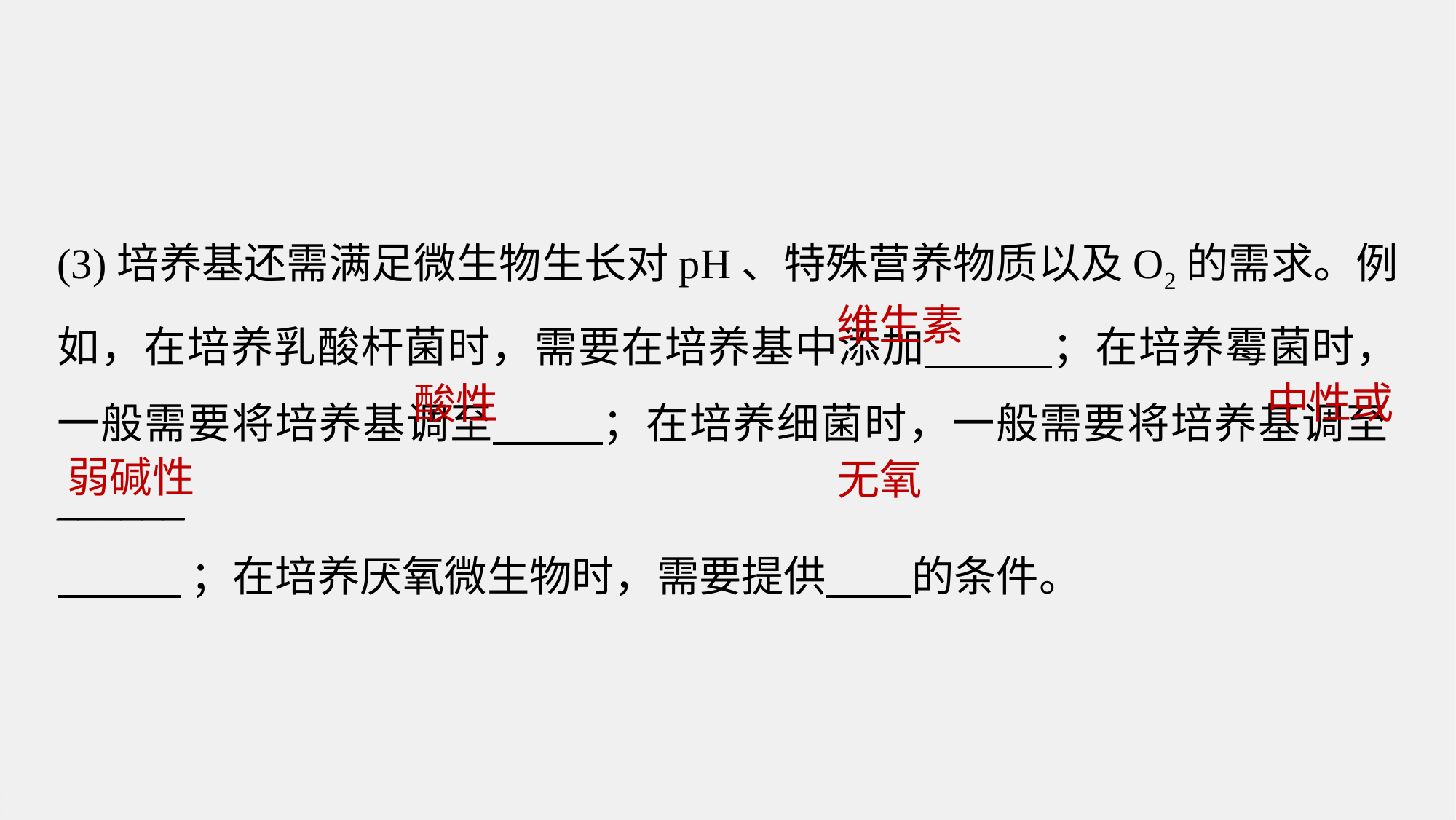

(3)培养基还需满足微生物生长对pH、特殊营养物质以及O2的需求。例如，在培养乳酸杆菌时，需要在培养基中添加            ；在培养霉菌时，一般需要将培养基调至          ；在培养细菌时，一般需要将培养基调至______
             ；在培养厌氧微生物时，需要提供         的条件。
维生素
中性或
酸性
弱碱性
无氧